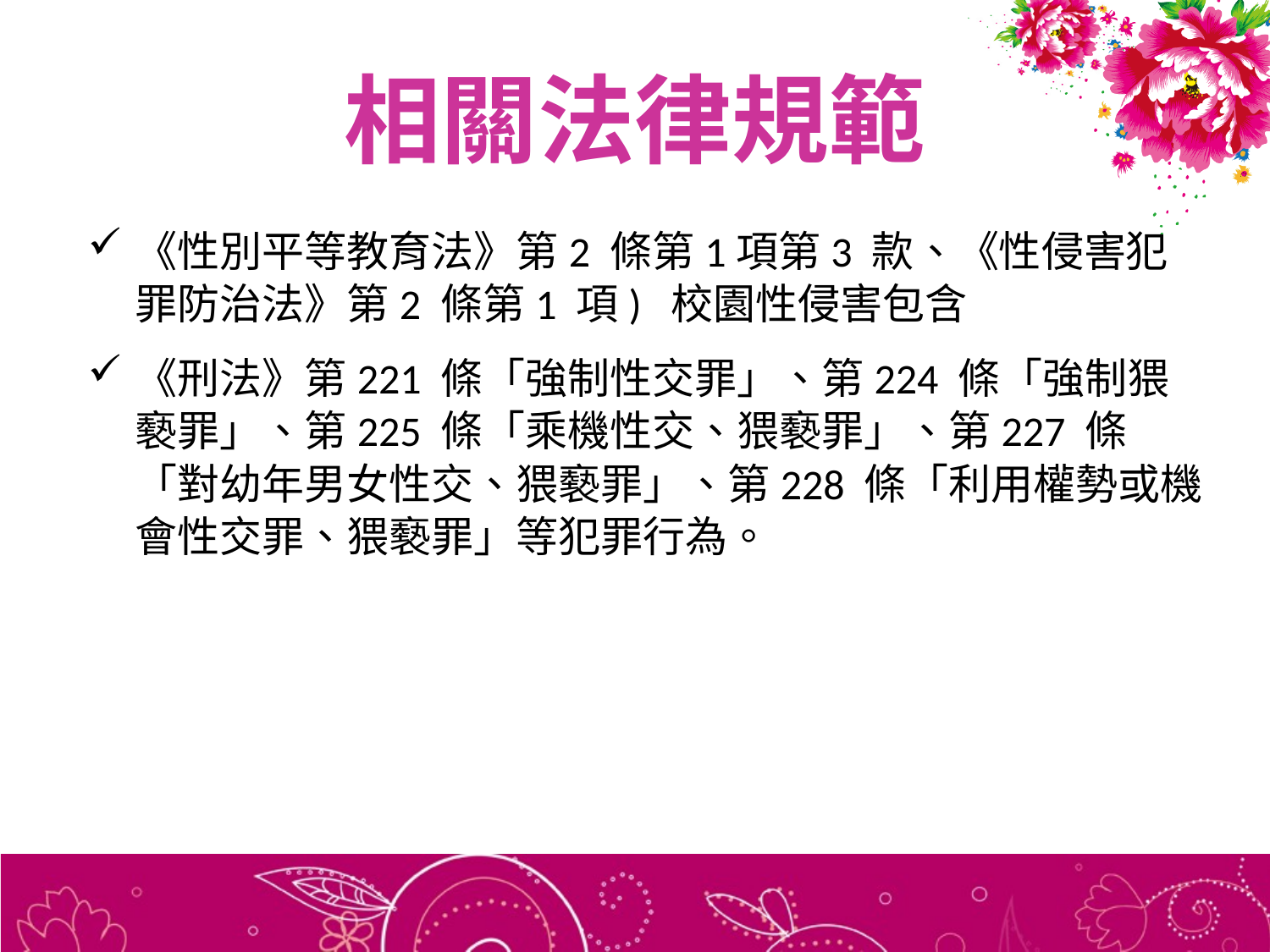

# 相關法律規範
《性別平等教育法》第2 條第1項第3 款、《性侵害犯罪防治法》第2 條第1 項)  校園性侵害包含
《刑法》第221 條「強制性交罪」、第224 條「強制猥褻罪」、第225 條「乘機性交、猥褻罪」、第227 條「對幼年男女性交、猥褻罪」、第228 條「利用權勢或機會性交罪、猥褻罪」等犯罪行為。